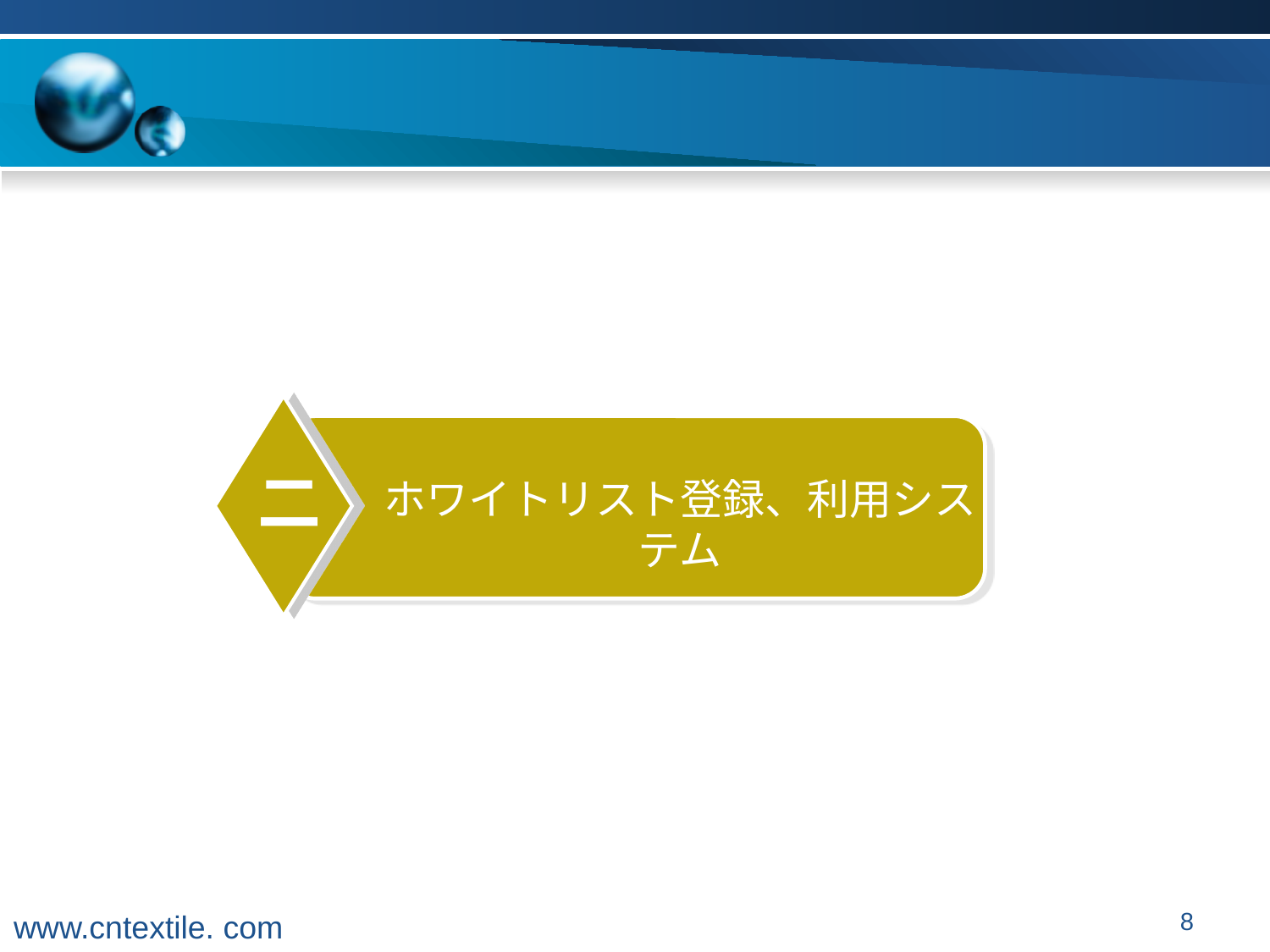

日本行业自律标准背景与内容
一

二
ホワイトリスト登録、利用システム
四
8
www.cntextile. com